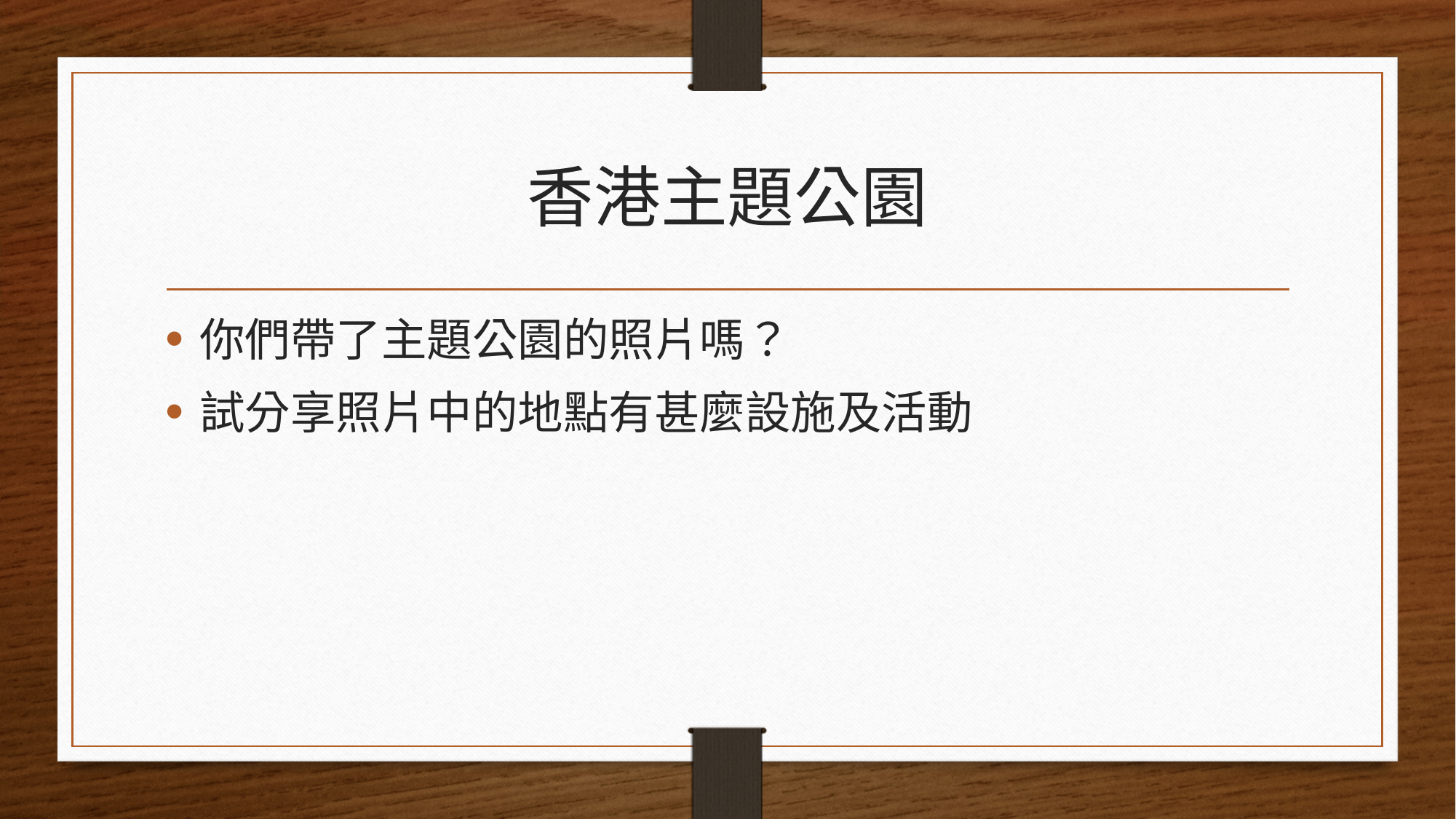

# 香港主題公園
你們帶了主題公園的照片嗎？
試分享照片中的地點有甚麼設施及活動